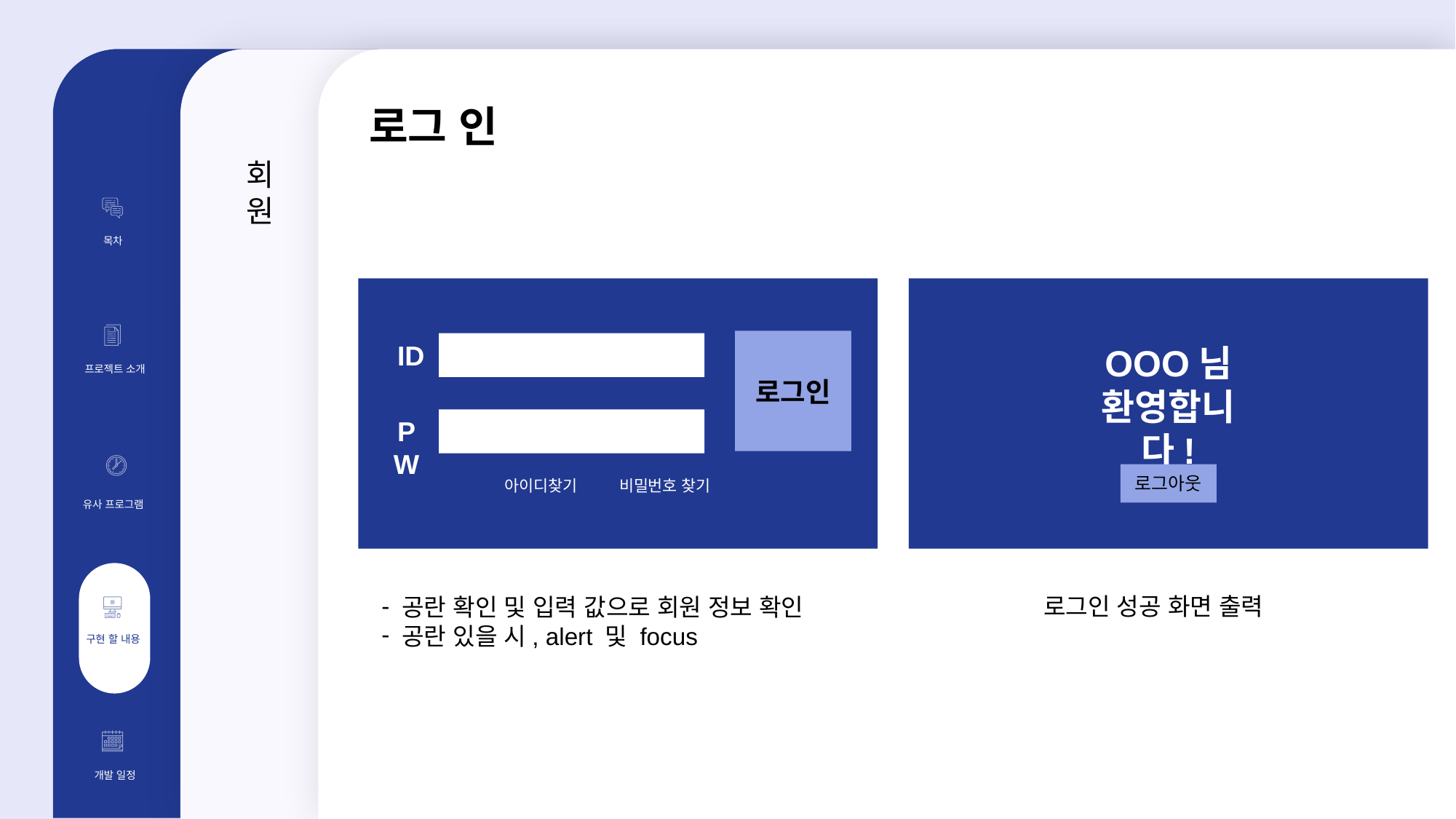

### Chart

| Category |
|---|
로그 인
회원

목차

로그인
ID

OOO님
환영합니다!
프로젝트 소개
프로젝트
소개

### Chart

| Category |
|---|
PW

로그아웃
아이디찾기
비밀번호 찾기
유사 프로그램

로그인 성공 화면 출력
공란 확인 및 입력 값으로 회원 정보 확인
공란 있을 시, alert 및 focus

구현 할 내용

개발 일정